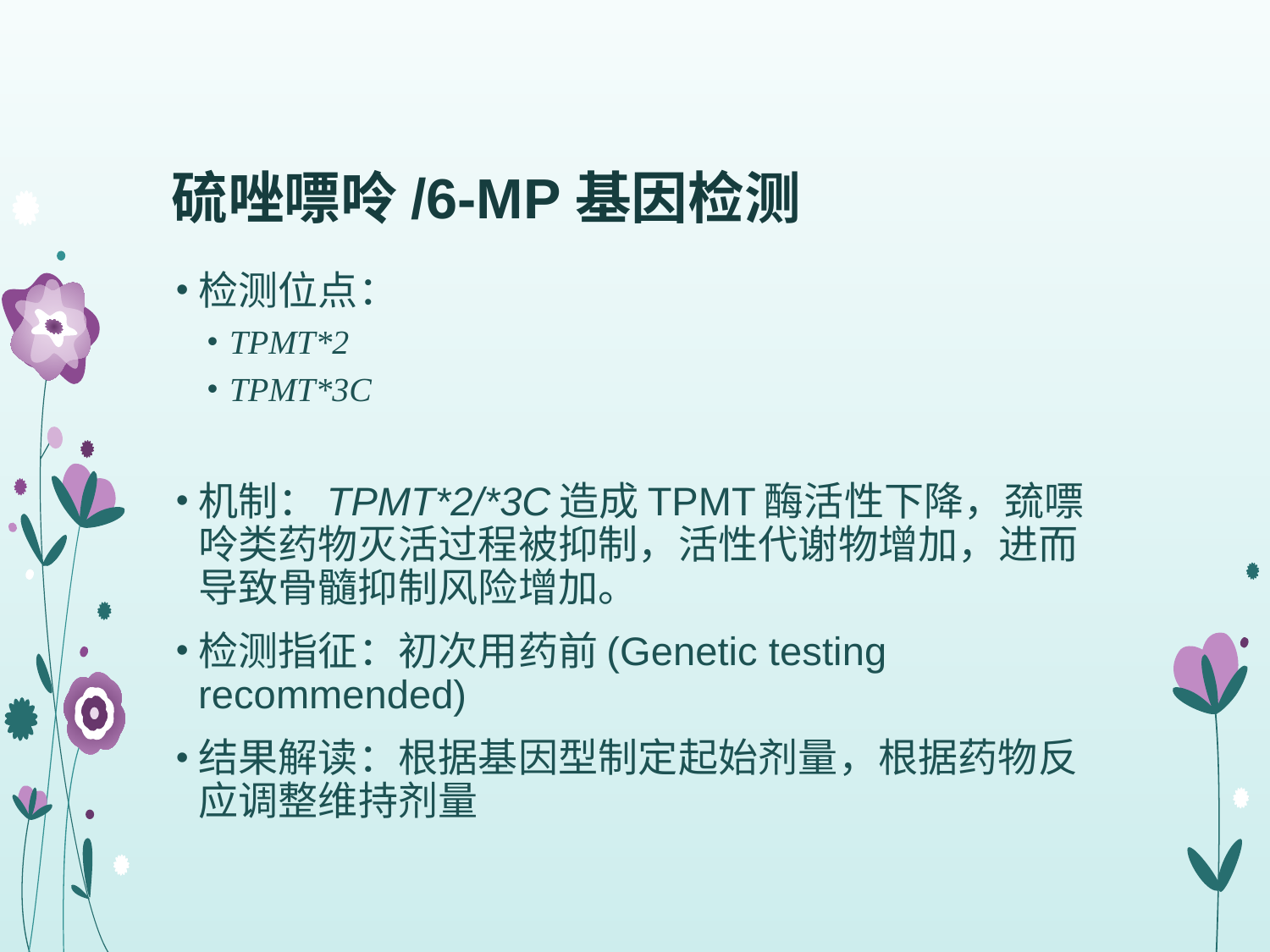

# 硫唑嘌呤/6-MP基因检测
检测位点：
TPMT*2
TPMT*3C

机制：TPMT*2/*3C造成TPMT酶活性下降，巯嘌呤类药物灭活过程被抑制，活性代谢物增加，进而导致骨髓抑制风险增加。
检测指征：初次用药前(Genetic testing recommended)
结果解读：根据基因型制定起始剂量，根据药物反应调整维持剂量